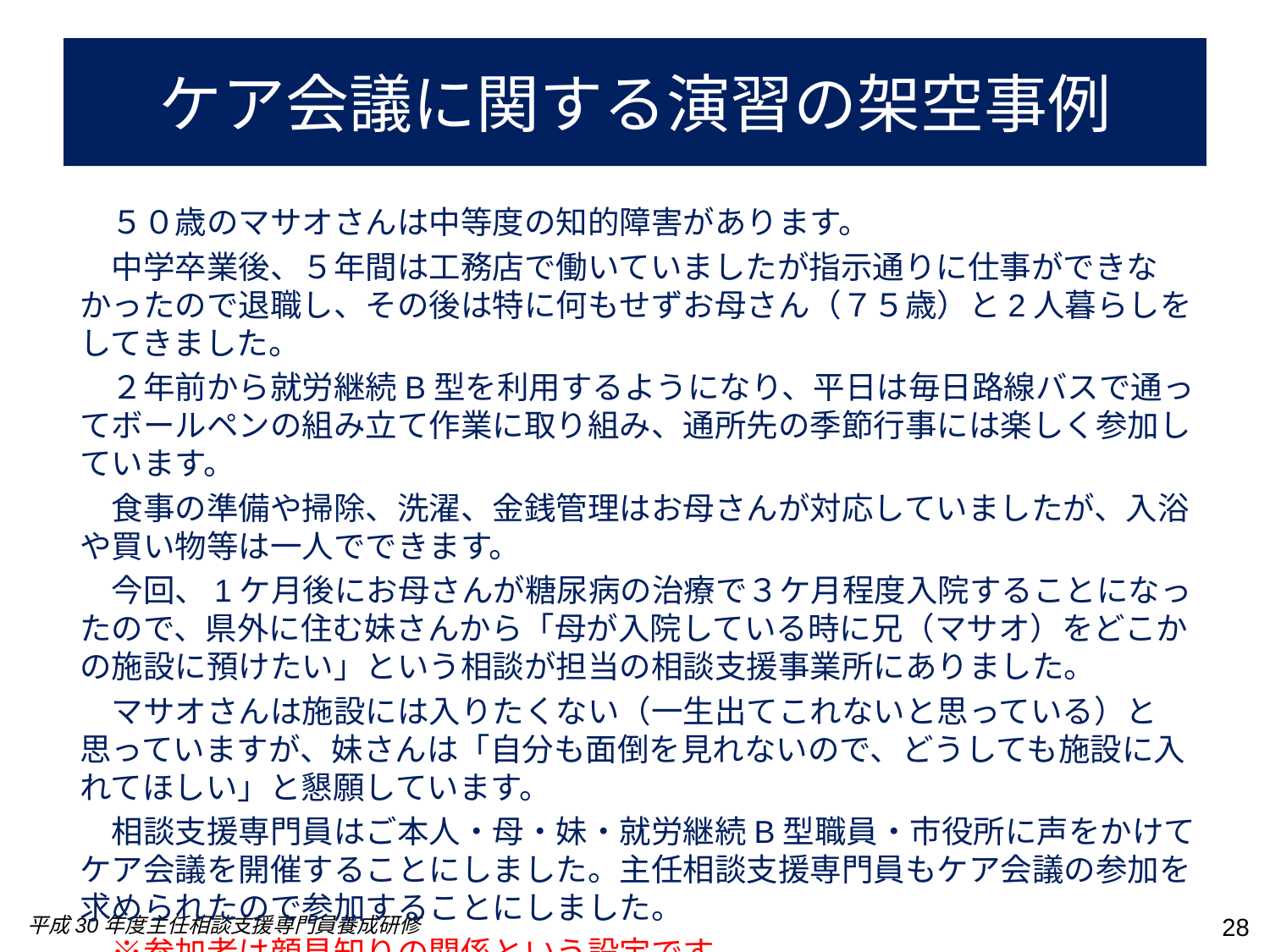

# ケア会議に関する演習の架空事例
　５０歳のマサオさんは中等度の知的障害があります。
　中学卒業後、５年間は工務店で働いていましたが指示通りに仕事ができなかったので退職し、その後は特に何もせずお母さん（７５歳）と2人暮らしをしてきました。
　２年前から就労継続B型を利用するようになり、平日は毎日路線バスで通ってボールペンの組み立て作業に取り組み、通所先の季節行事には楽しく参加しています。
　食事の準備や掃除、洗濯、金銭管理はお母さんが対応していましたが、入浴や買い物等は一人でできます。
　今回、1ケ月後にお母さんが糖尿病の治療で３ケ月程度入院することになったので、県外に住む妹さんから「母が入院している時に兄（マサオ）をどこかの施設に預けたい」という相談が担当の相談支援事業所にありました。
　マサオさんは施設には入りたくない（一生出てこれないと思っている）と思っていますが、妹さんは「自分も面倒を見れないので、どうしても施設に入れてほしい」と懇願しています。
　相談支援専門員はご本人・母・妹・就労継続B型職員・市役所に声をかけてケア会議を開催することにしました。主任相談支援専門員もケア会議の参加を求められたので参加することにしました。
　※参加者は顔見知りの関係という設定です。
28
平成30年度主任相談支援専門員養成研修